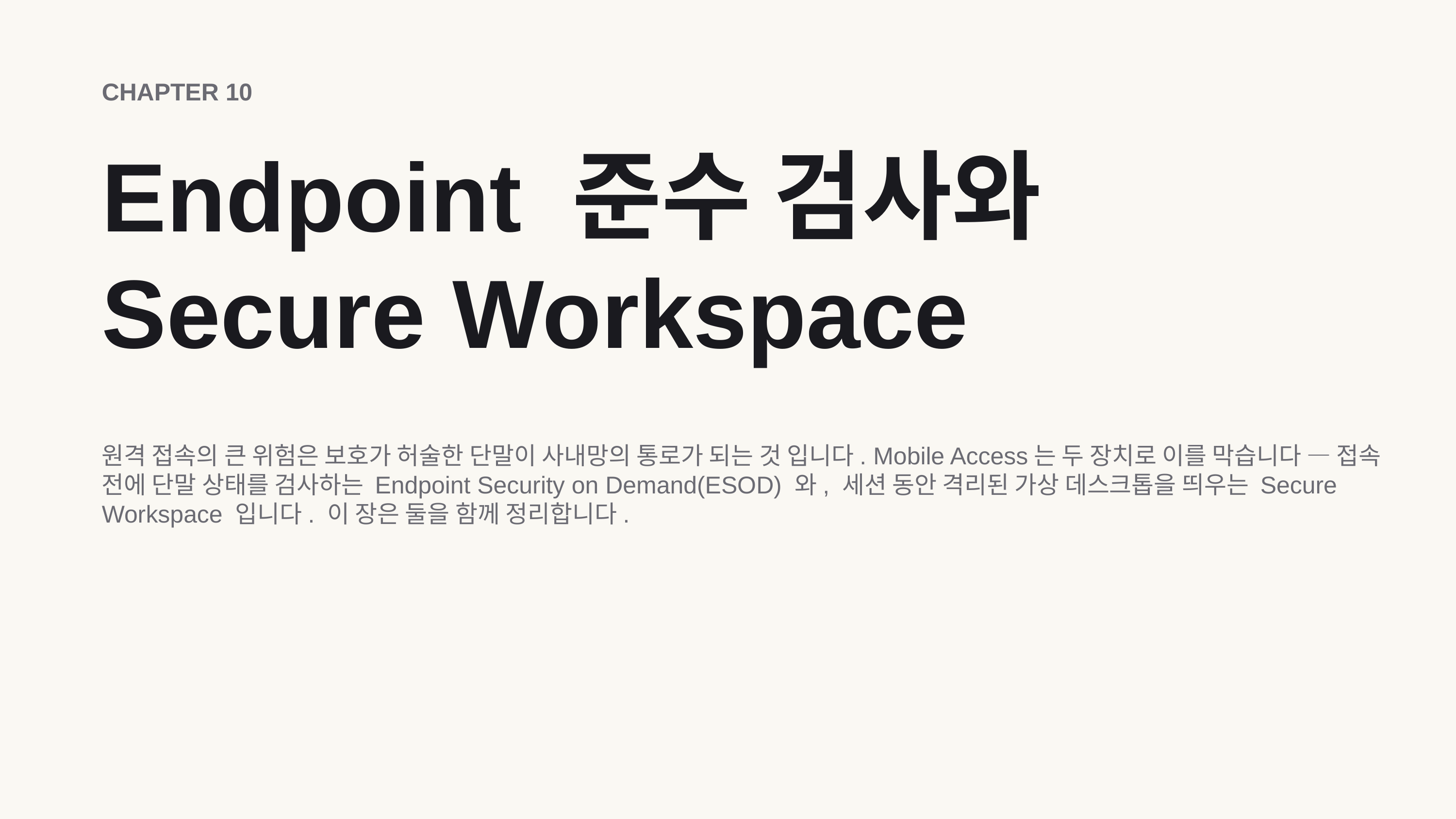

CHAPTER 10
Endpoint 준수 검사와 Secure Workspace
원격 접속의 큰 위험은 보호가 허술한 단말이 사내망의 통로가 되는 것 입니다. Mobile Access는 두 장치로 이를 막습니다 — 접속 전에 단말 상태를 검사하는 Endpoint Security on Demand(ESOD) 와, 세션 동안 격리된 가상 데스크톱을 띄우는 Secure Workspace 입니다. 이 장은 둘을 함께 정리합니다.